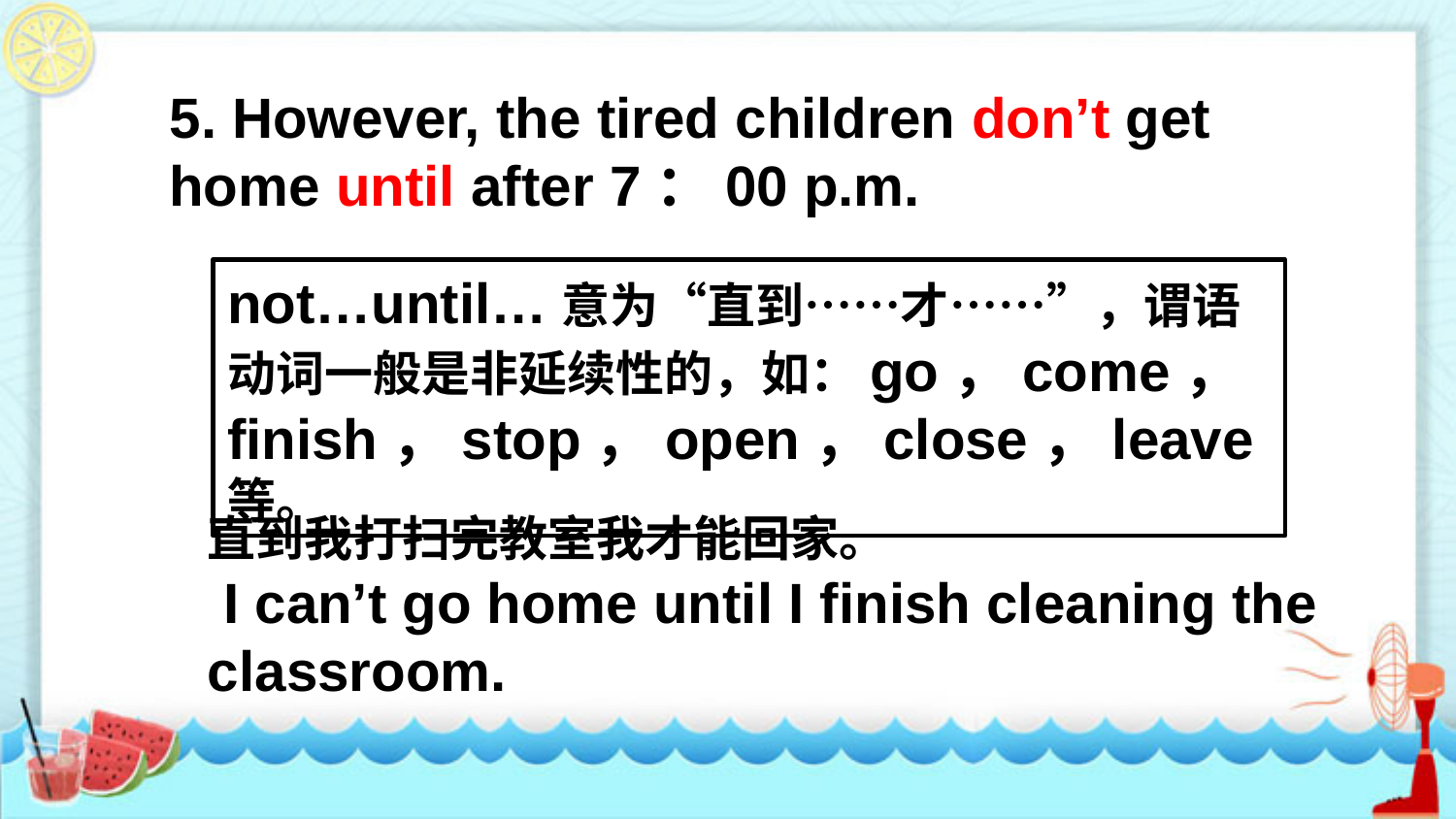

5. However, the tired children don’t get home until after 7：00 p.m.
not…until…意为“直到……才……”，谓语动词一般是非延续性的，如：go，come，finish，stop，open，close，leave等。
直到我打扫完教室我才能回家。
 I can’t go home until I finish cleaning the
classroom.